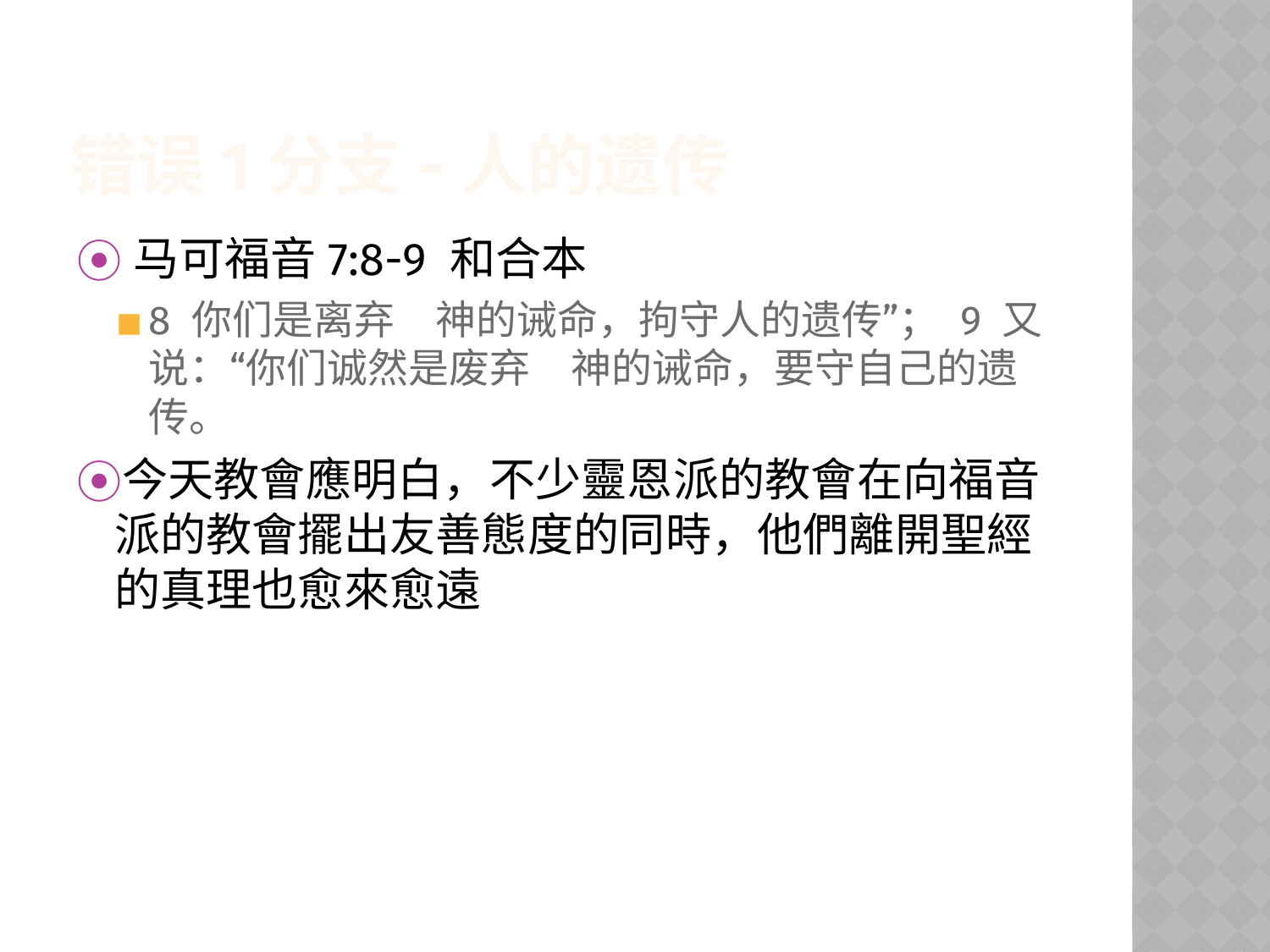

# 错误1分支-人的遗传
‪马可福音‬7:8-9 和合本
8 你们是离弃　神的诫命，拘守人的遗传”； 9 又说：“你们诚然是废弃　神的诫命，要守自己的遗传。
今天教會應明白，不少靈恩派的教會在向福音派的教會擺出友善態度的同時，他們離開聖經的真理也愈來愈遠